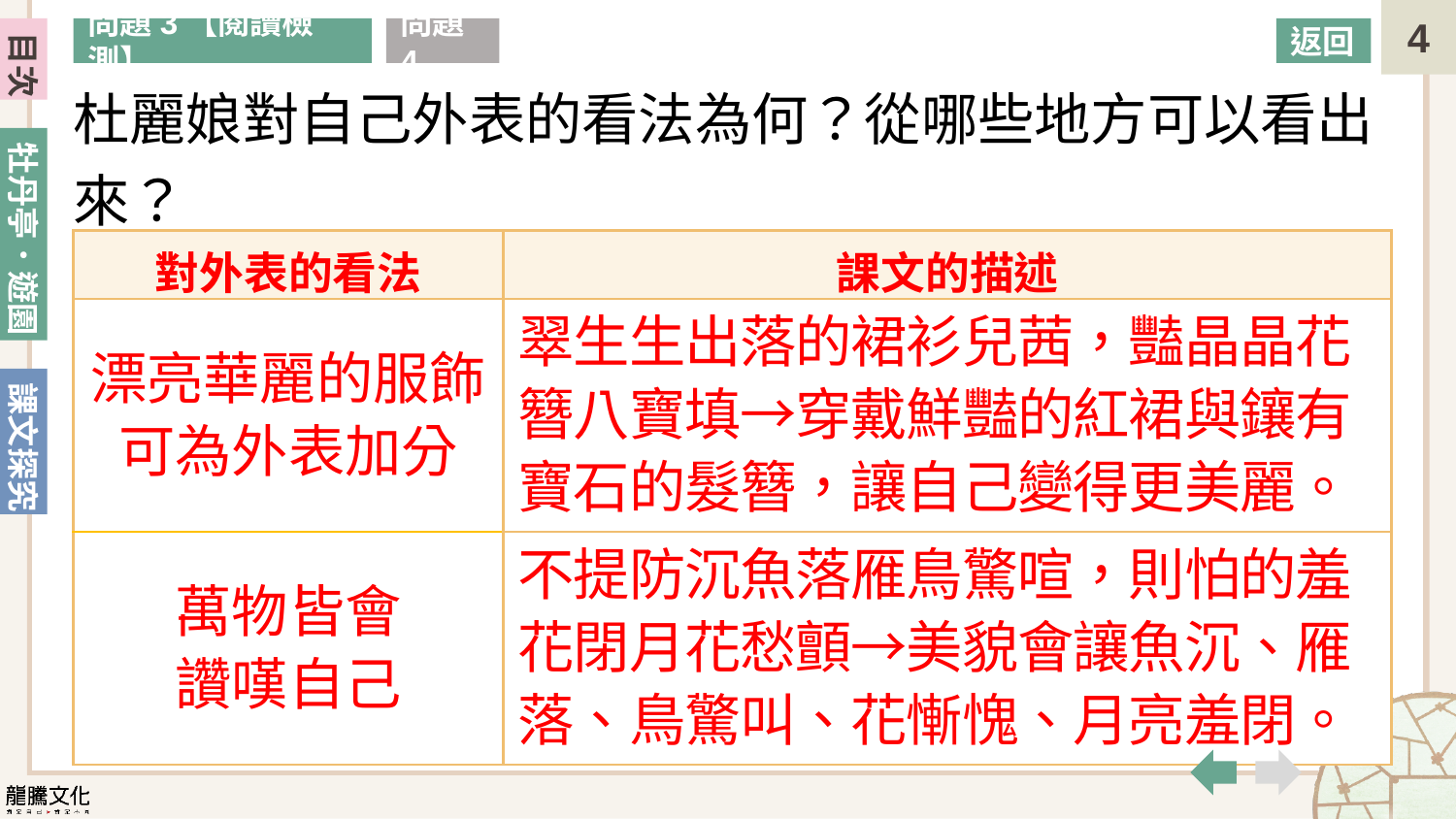

問題3【閱讀檢測】
問題4
返回
杜麗娘對自己外表的看法為何？從哪些地方可以看出來？
| 對外表的看法 | 課文的描述 |
| --- | --- |
| 漂亮華麗的服飾可為外表加分 | 翠生生出落的裙衫兒茜，豔晶晶花簪八寶填→穿戴鮮豔的紅裙與鑲有寶石的髮簪，讓自己變得更美麗。 |
| 萬物皆會 讚嘆自己 | 不提防沉魚落雁鳥驚喧，則怕的羞花閉月花愁顫→美貌會讓魚沉、雁落、鳥驚叫、花慚愧、月亮羞閉。 |